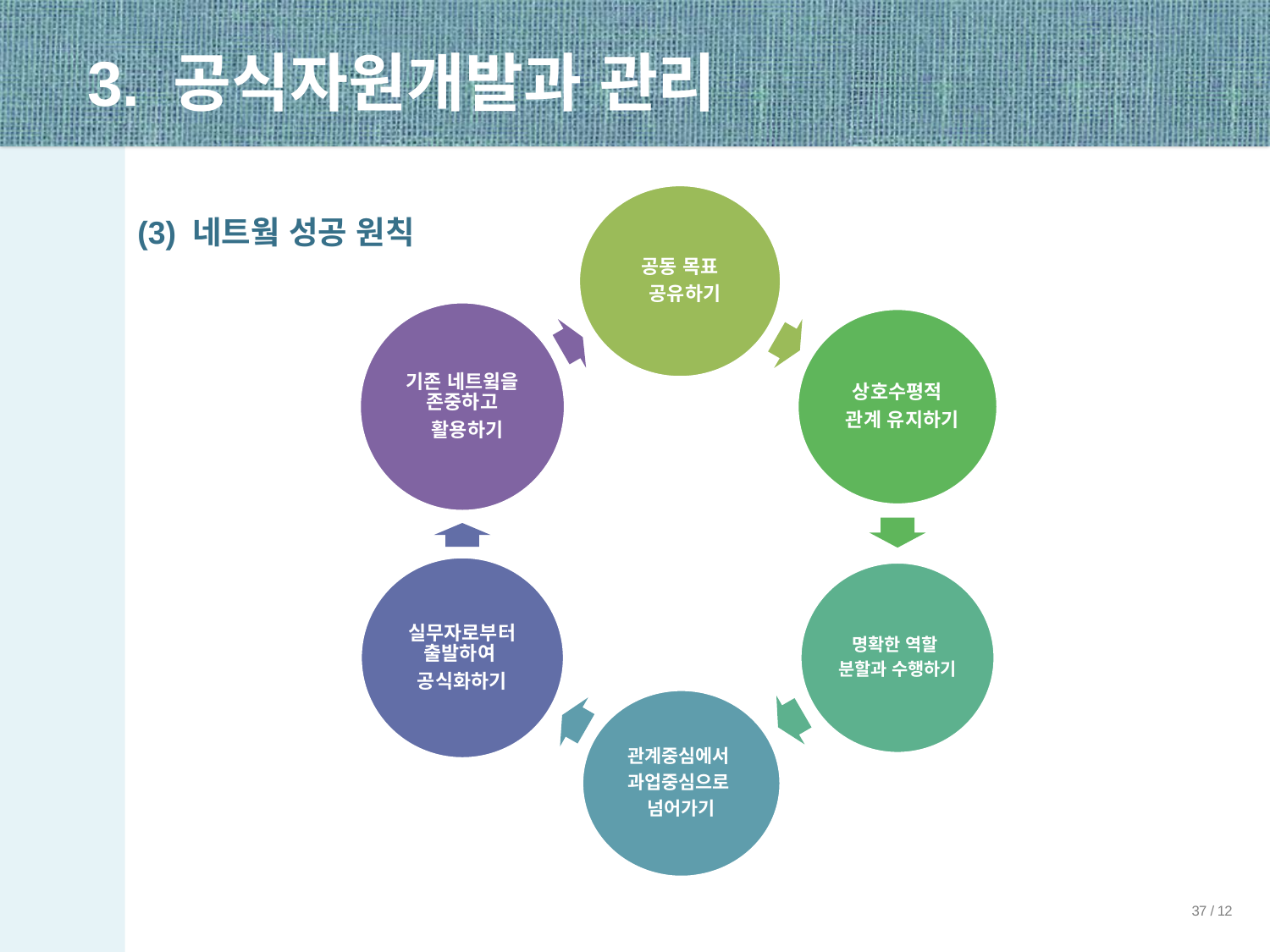

3. 공식자원개발과 관리
공동 목표
 공유하기

상호수평적
 관계 유지하기

명확한 역할
분할과 수행하기

관계중심에서
과업중심으로
넘어가기

실무자로부터 출발하여
공식화하기

기존 네트윜을 존중하고
 활용하기

(3) 네트웤 성공 원칙
37 / 12